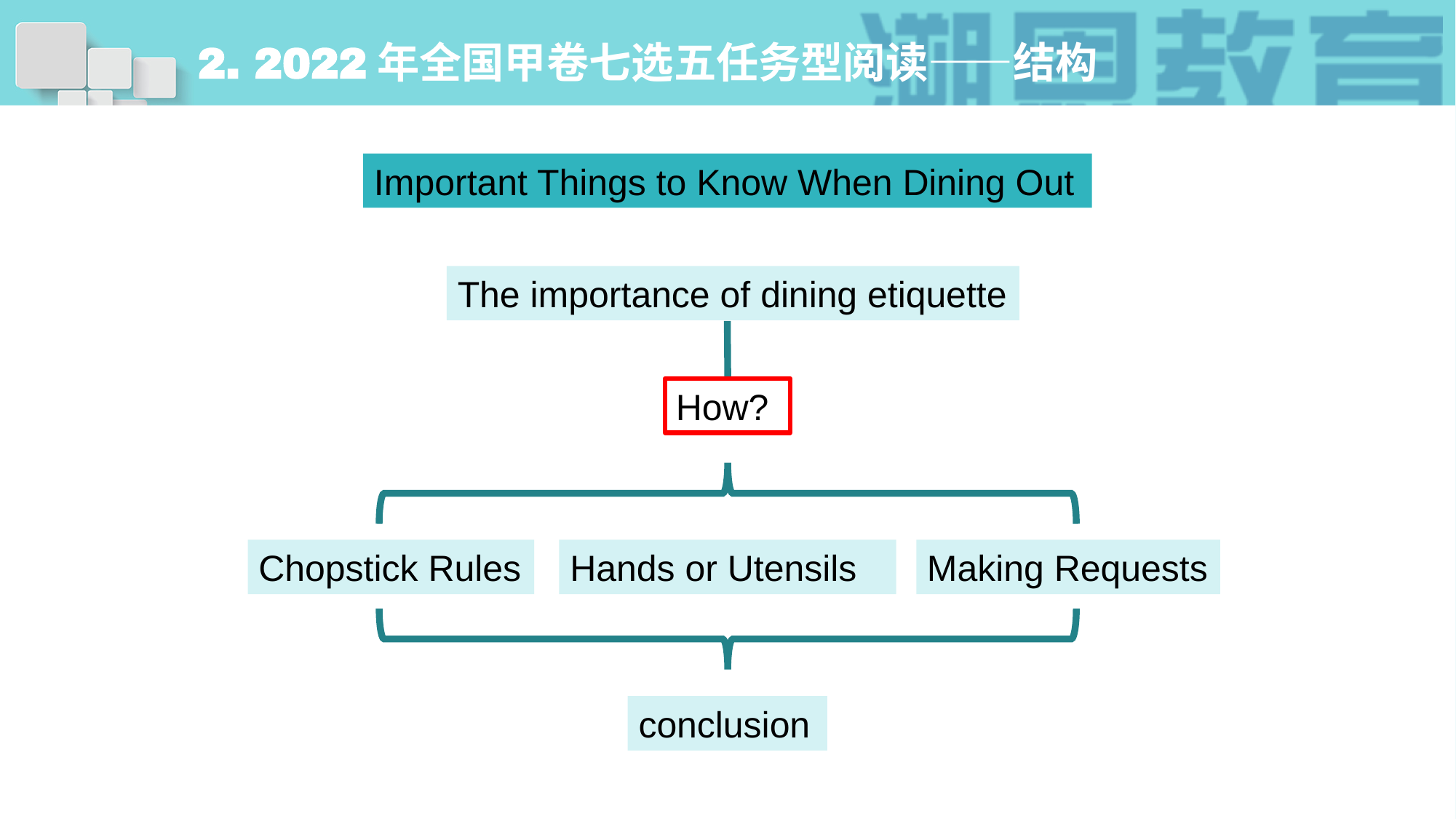

# 2. 2022年全国甲卷七选五任务型阅读——结构

Important Things to Know When Dining Out
The importance of dining etiquette

How?
Chopstick Rules
Hands or Utensils
Making Requests
conclusion